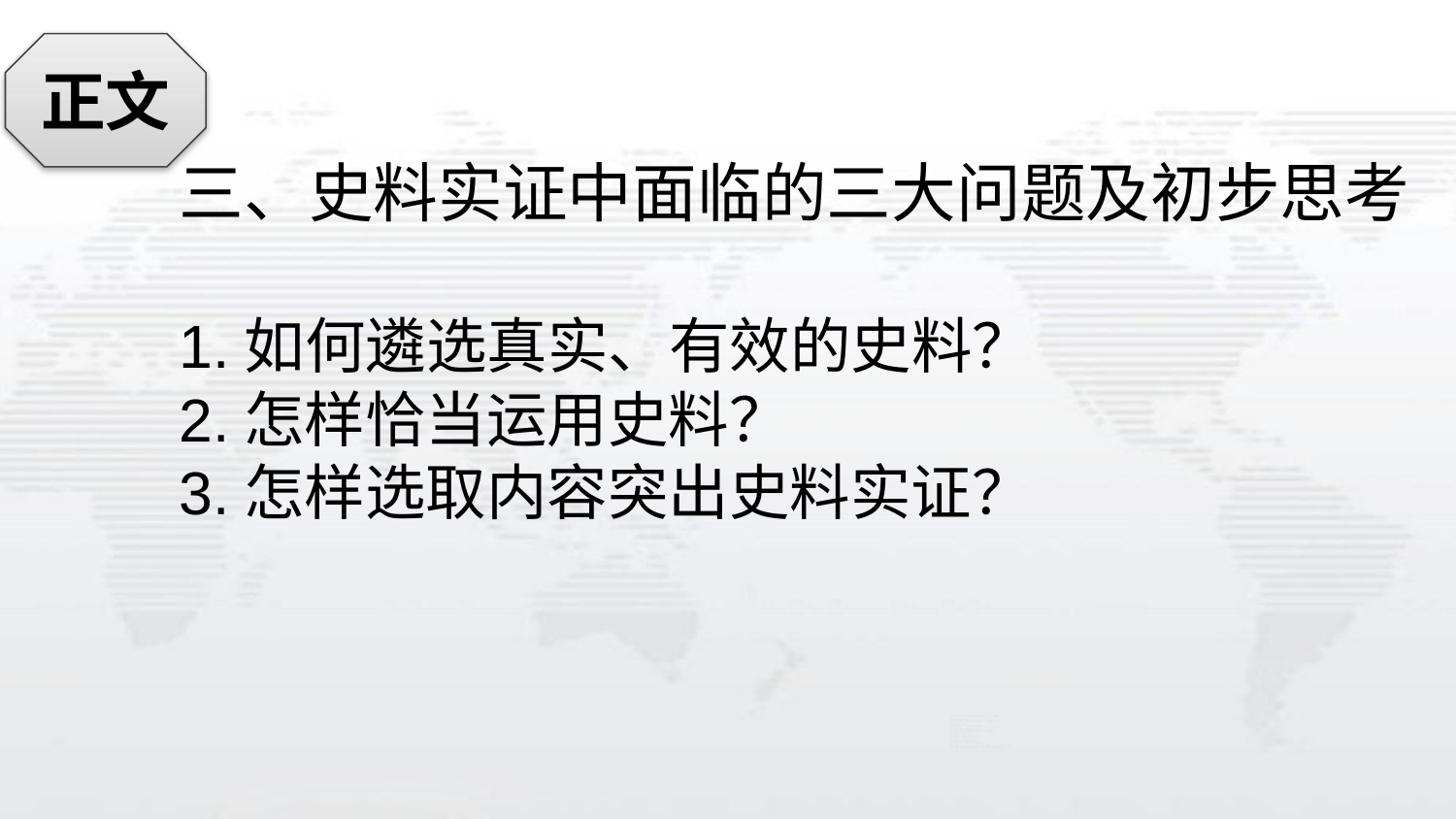

正文
三、史料实证中面临的三大问题及初步思考

1.如何遴选真实、有效的史料？
2.怎样恰当运用史料？
3.怎样选取内容突出史料实证？